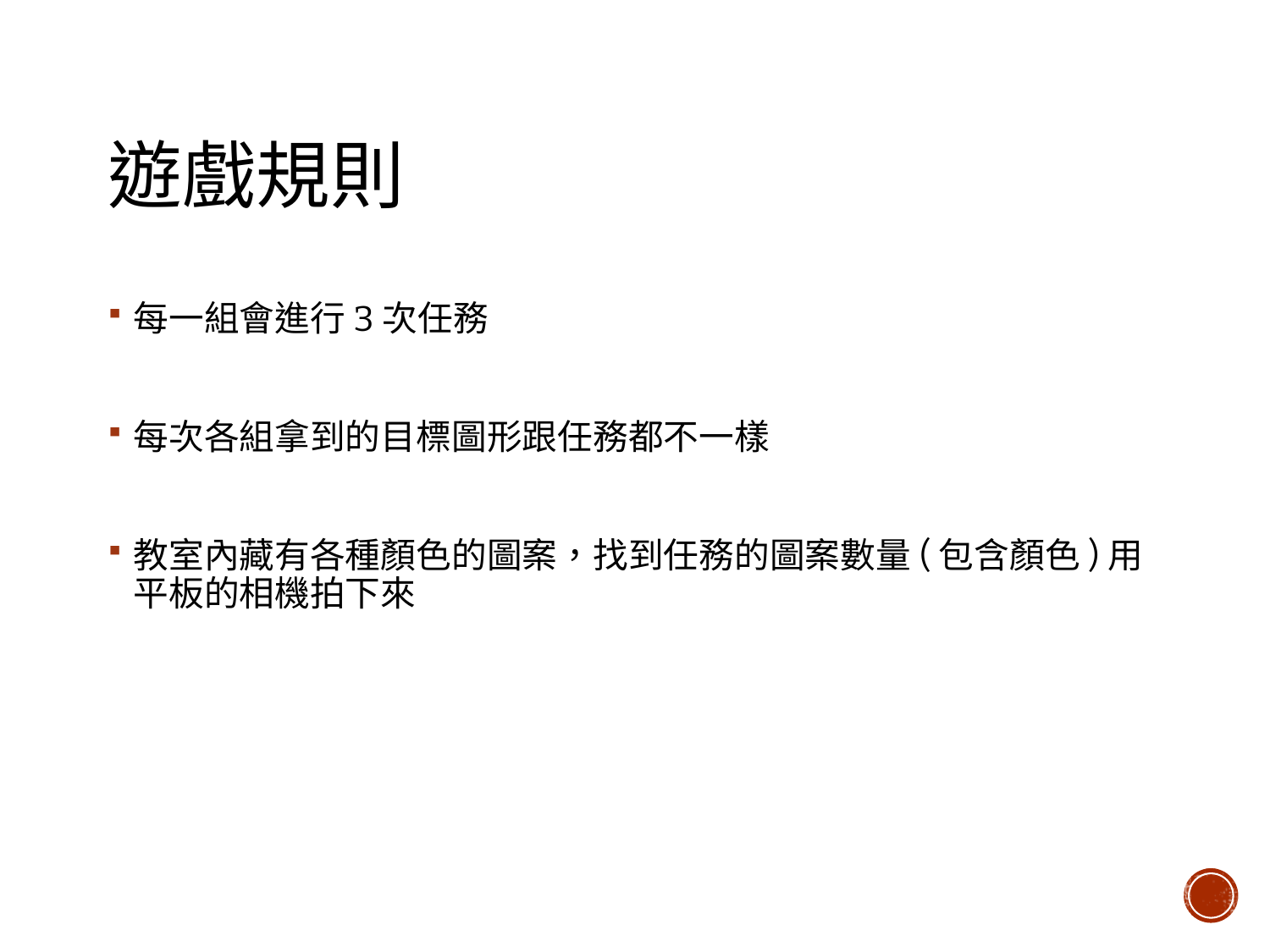

# 遊戲規則
每一組會進行3次任務

每次各組拿到的目標圖形跟任務都不一樣

教室內藏有各種顏色的圖案，找到任務的圖案數量(包含顏色)用平板的相機拍下來